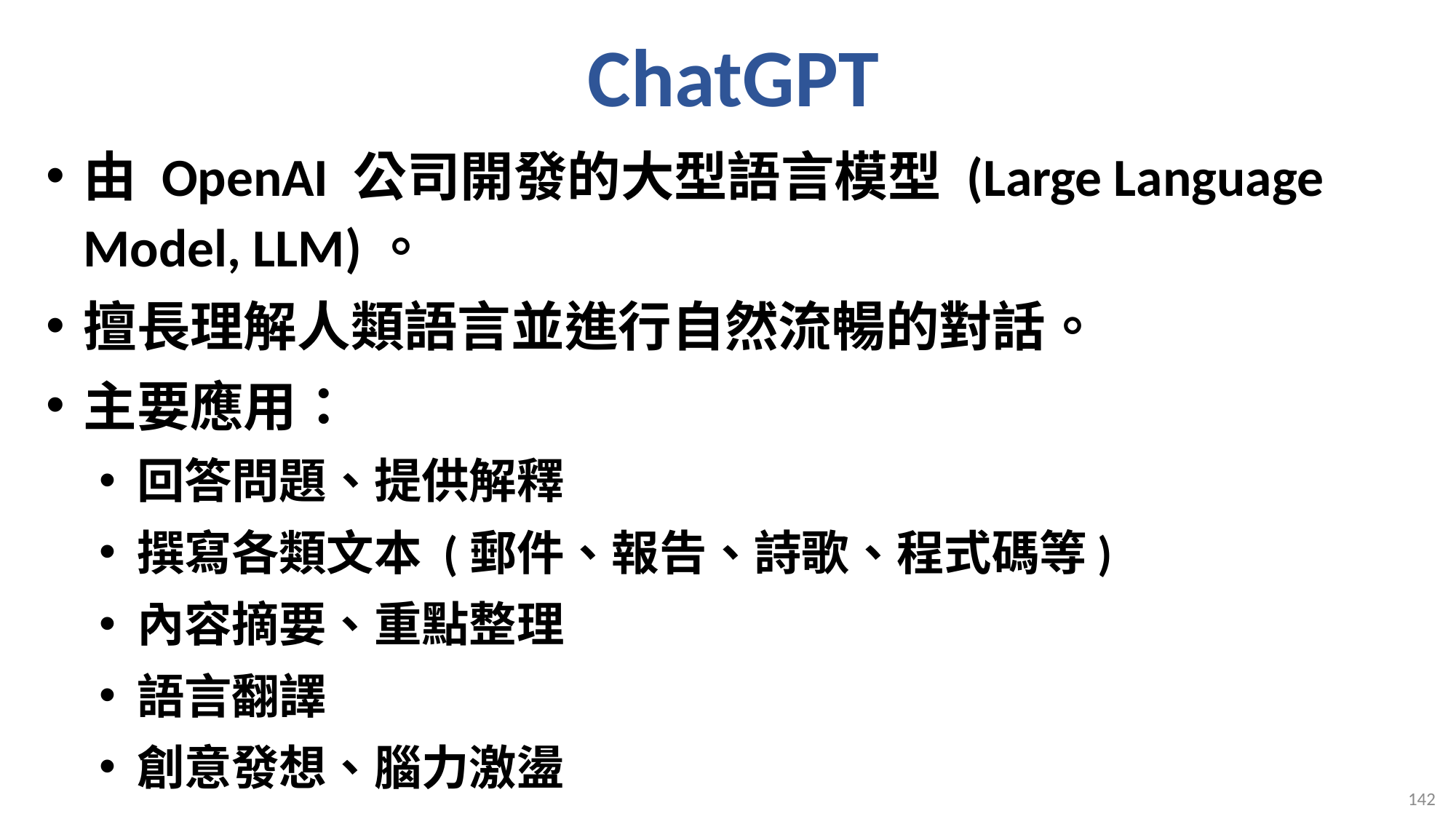

# ChatGPT
由 OpenAI 公司開發的大型語言模型 (Large Language Model, LLM)。
擅長理解人類語言並進行自然流暢的對話。
主要應用：
回答問題、提供解釋
撰寫各類文本 (郵件、報告、詩歌、程式碼等)
內容摘要、重點整理
語言翻譯
創意發想、腦力激盪
142